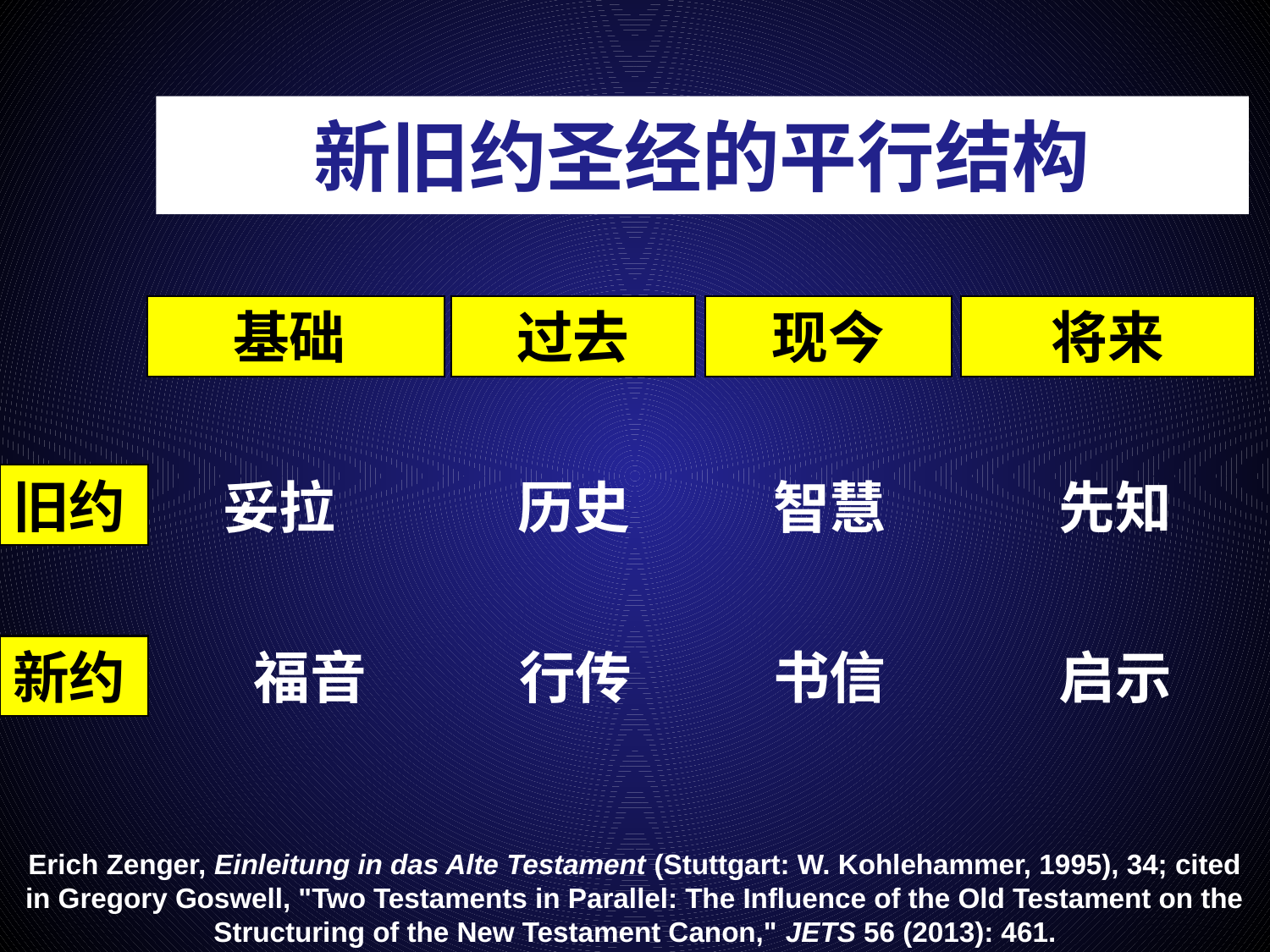

# 新旧约圣经的平行结构
基础
过去
现今
将来
旧约
妥拉
历史
智慧
先知
新约
福音
行传
书信
启示
Erich Zenger, Einleitung in das Alte Testament (Stuttgart: W. Kohlehammer, 1995), 34; cited in Gregory Goswell, "Two Testaments in Parallel: The Influence of the Old Testament on the Structuring of the New Testament Canon," JETS 56 (2013): 461.